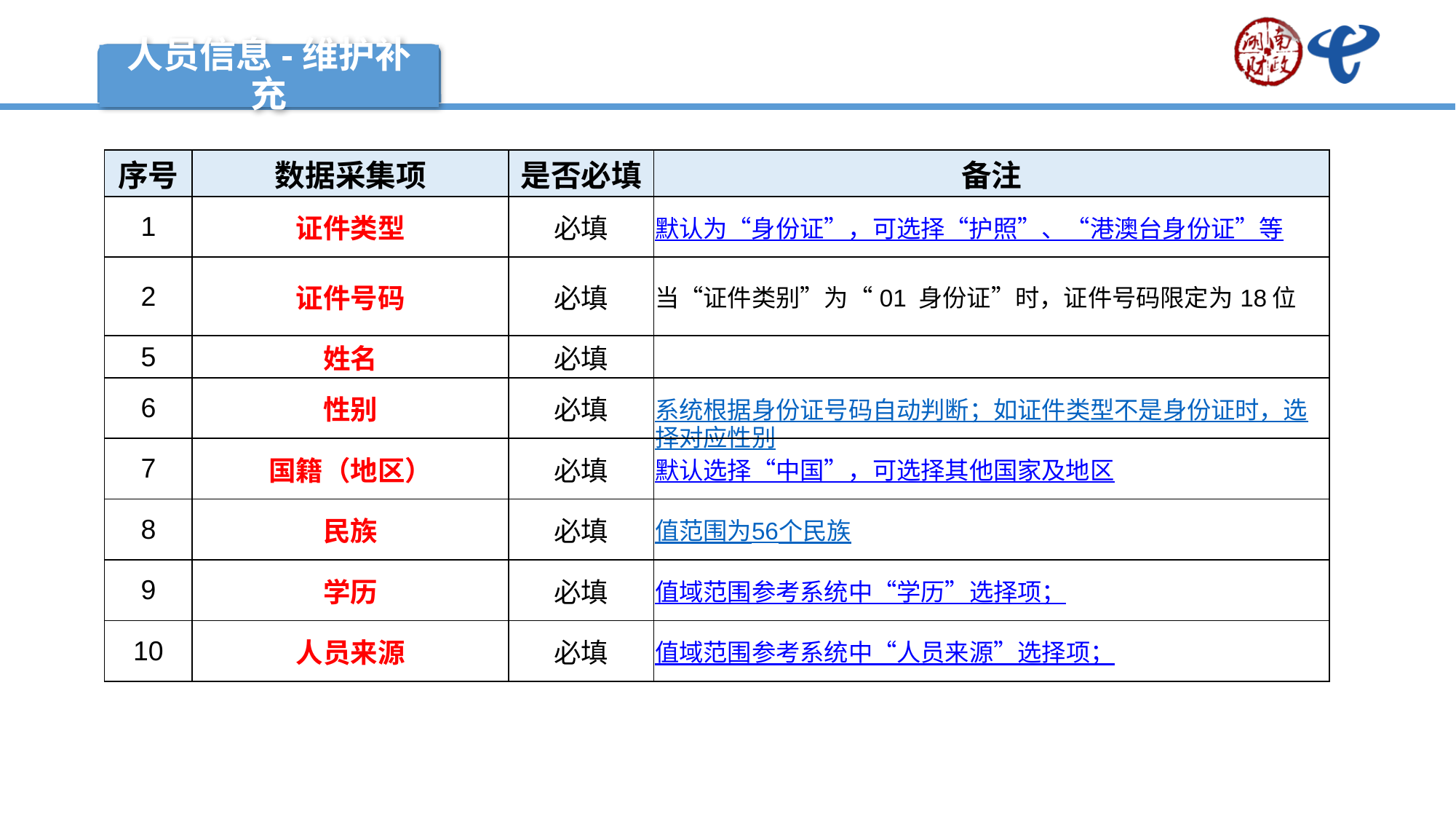

人员信息-维护补充
| 序号 | 数据采集项 | 是否必填 | 备注 |
| --- | --- | --- | --- |
| 1 | 证件类型 | 必填 | 默认为“身份证”，可选择“护照”、“港澳台身份证”等 |
| 2 | 证件号码 | 必填 | 当“证件类别”为“01 身份证”时，证件号码限定为18位 |
| 5 | 姓名 | 必填 |  |
| 6 | 性别 | 必填 | 系统根据身份证号码自动判断；如证件类型不是身份证时，选择对应性别 |
| 7 | 国籍（地区） | 必填 | 默认选择“中国”，可选择其他国家及地区 |
| 8 | 民族 | 必填 | 值范围为56个民族 |
| 9 | 学历 | 必填 | 值域范围参考系统中“学历”选择项； |
| 10 | 人员来源 | 必填 | 值域范围参考系统中“人员来源”选择项； |